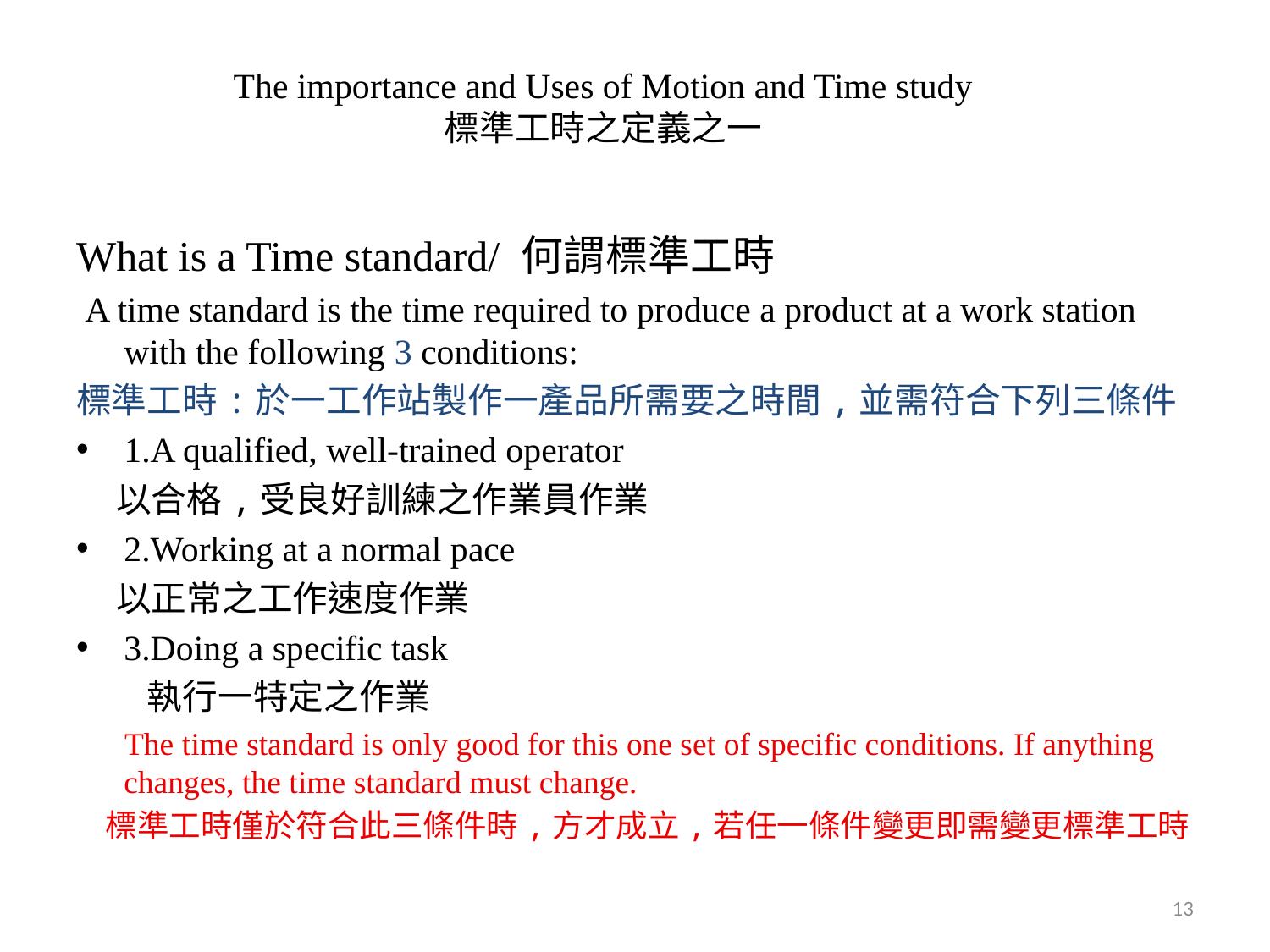

# The importance and Uses of Motion and Time study 標準工時之定義之一
What is a Time standard/ 何謂標準工時
 A time standard is the time required to produce a product at a work station with the following 3 conditions:
標準工時:於一工作站製作一產品所需要之時間,並需符合下列三條件
1.A qualified, well-trained operator
    以合格,受良好訓練之作業員作業
2.Working at a normal pace
    以正常之工作速度作業
3.Doing a specific task
        執行一特定之作業
      The time standard is only good for this one set of specific conditions. If anything changes, the time standard must change.
   標準工時僅於符合此三條件時,方才成立,若任一條件變更即需變更標準工時

13